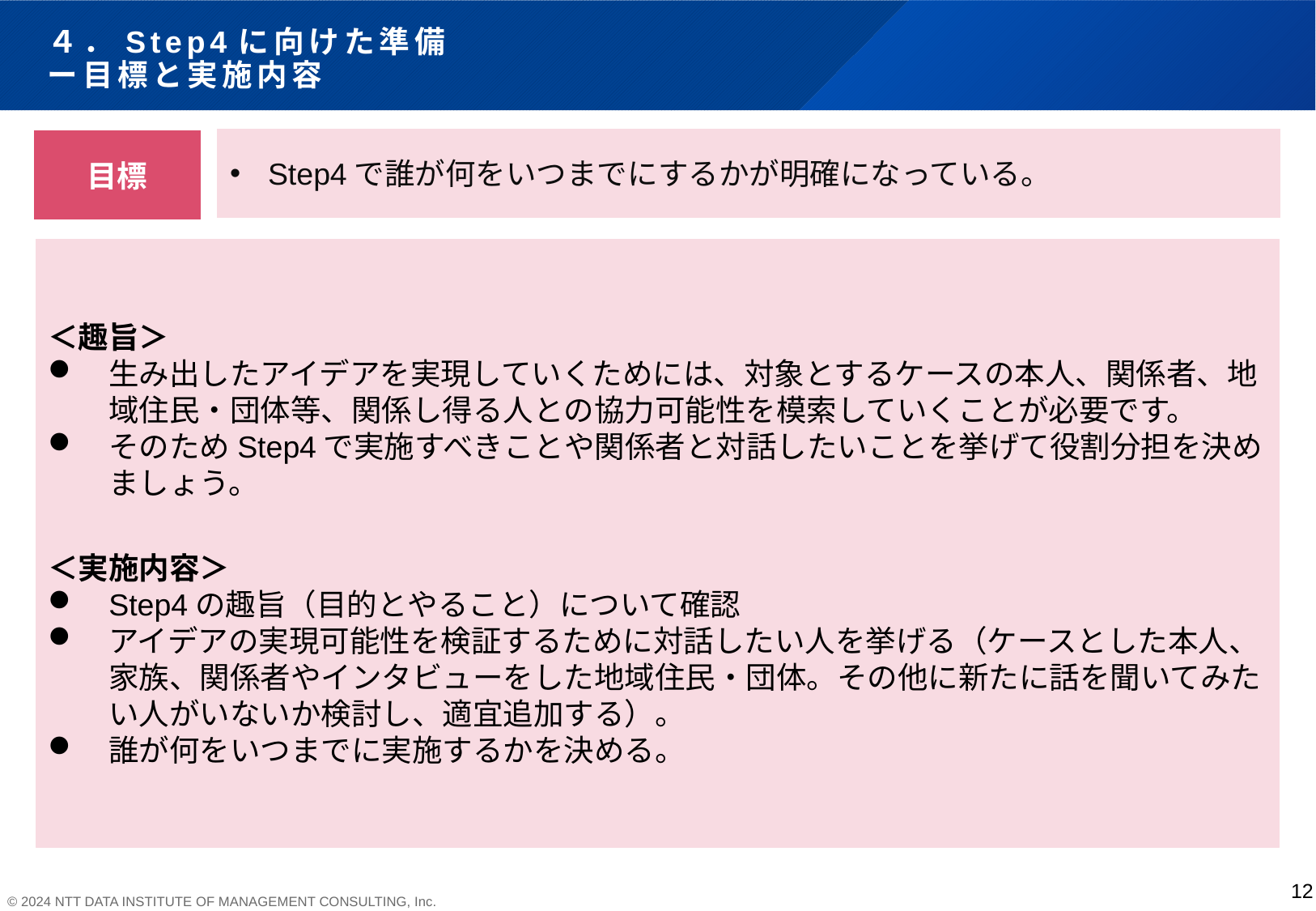

# ４．Step4に向けた準備 ー目標と実施内容
Step4で誰が何をいつまでにするかが明確になっている。
目標
＜趣旨＞
生み出したアイデアを実現していくためには、対象とするケースの本人、関係者、地域住民・団体等、関係し得る人との協力可能性を模索していくことが必要です。
そのためStep4で実施すべきことや関係者と対話したいことを挙げて役割分担を決めましょう。

＜実施内容＞
Step4の趣旨（目的とやること）について確認
アイデアの実現可能性を検証するために対話したい人を挙げる（ケースとした本人、家族、関係者やインタビューをした地域住民・団体。その他に新たに話を聞いてみたい人がいないか検討し、適宜追加する）。
誰が何をいつまでに実施するかを決める。
12